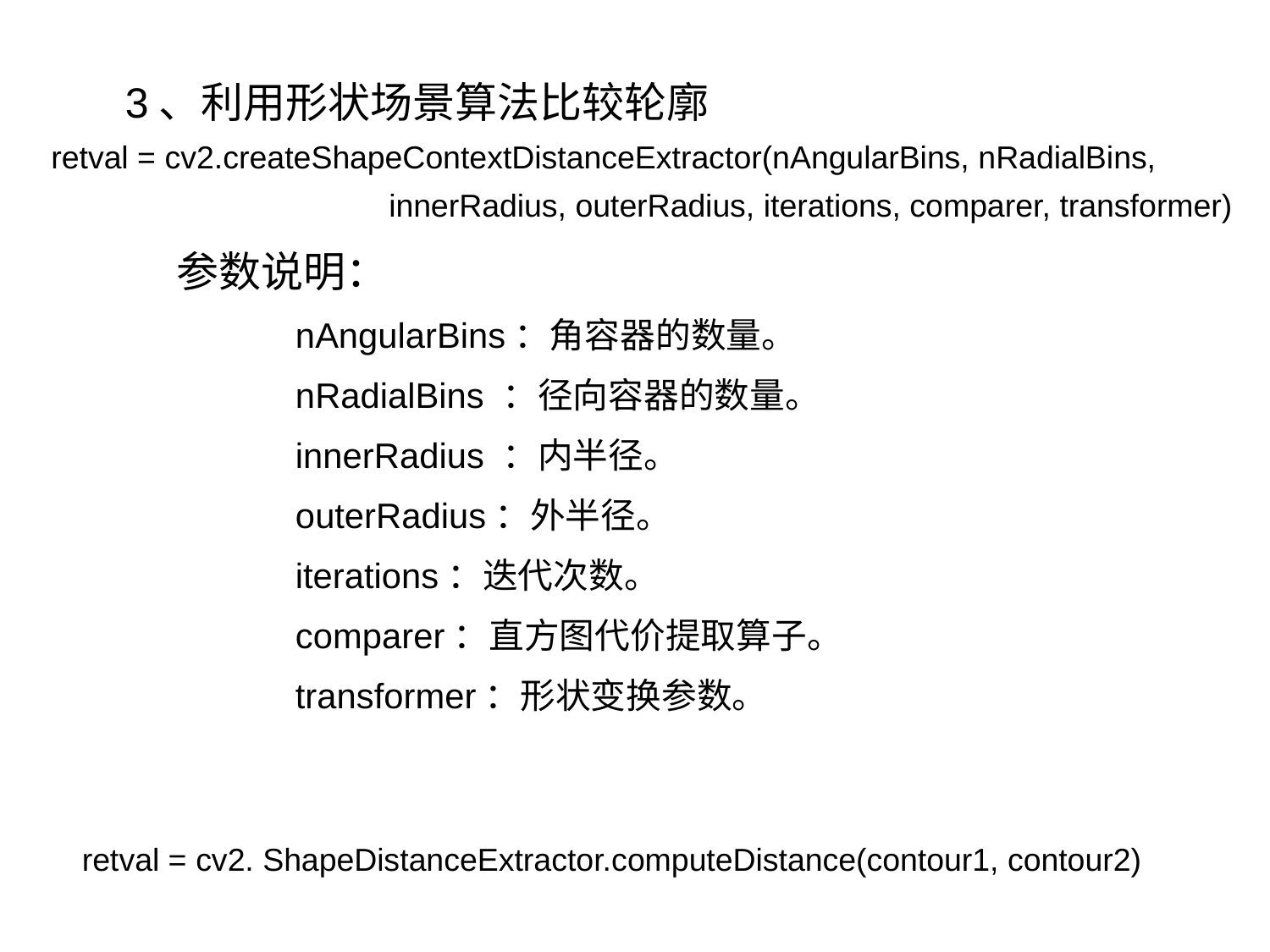

3、利用形状场景算法比较轮廓
 retval = cv2.createShapeContextDistanceExtractor(nAngularBins, nRadialBins,
                                       innerRadius, outerRadius, iterations, comparer, transformer)
             参数说明：
                          nAngularBins：角容器的数量。
                          nRadialBins ：径向容器的数量。
                          innerRadius ：内半径。
                          outerRadius：外半径。
                          iterations：迭代次数。
                          comparer：直方图代价提取算子。
                          transformer：形状变换参数。
retval = cv2. ShapeDistanceExtractor.computeDistance(contour1, contour2)